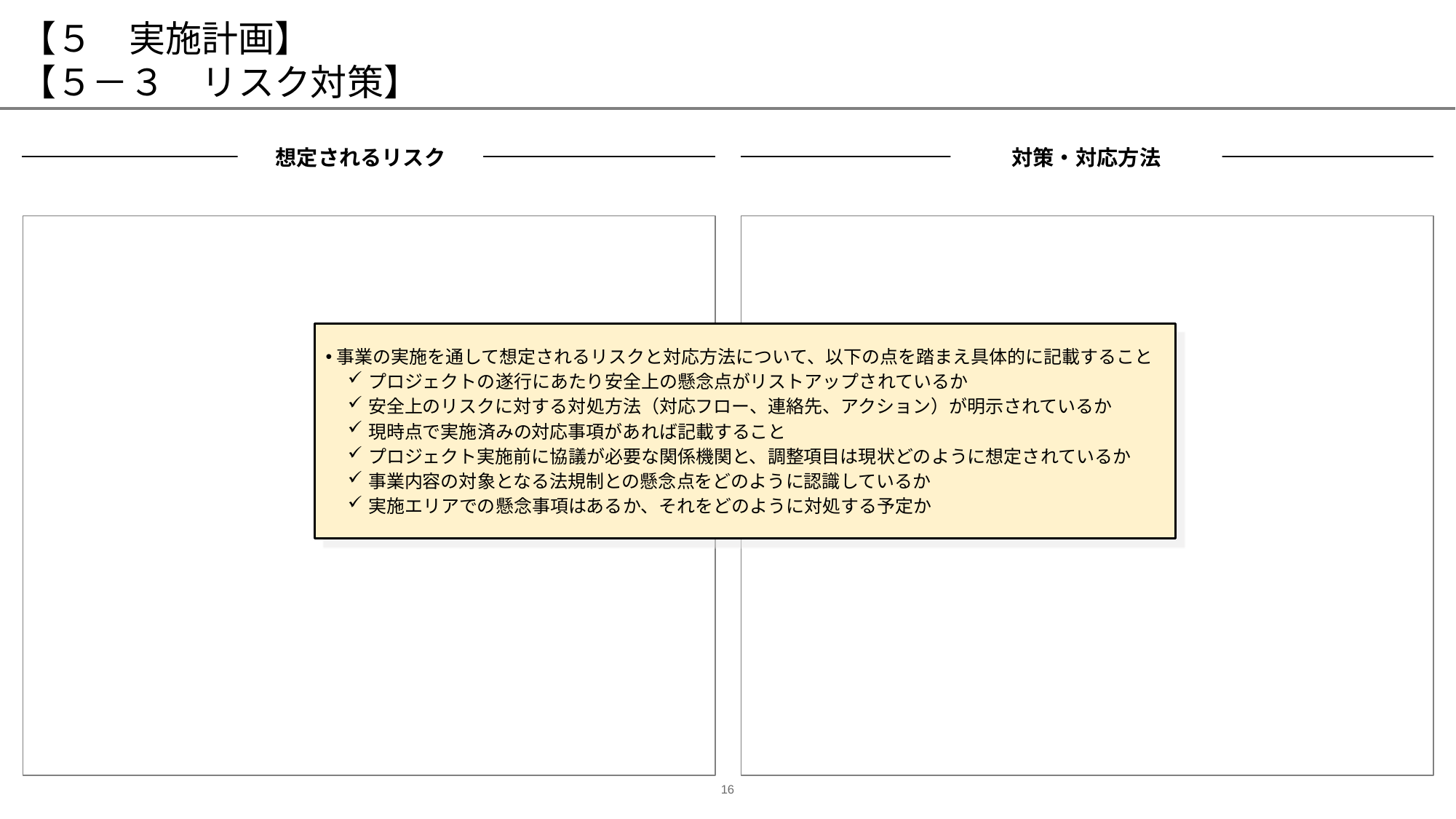

# 【５　実施計画】 【５－３　リスク対策】
想定されるリスク
対策・対応方法
“
“
事業の実施を通して想定されるリスクと対応方法について、以下の点を踏まえ具体的に記載すること
プロジェクトの遂行にあたり安全上の懸念点がリストアップされているか
安全上のリスクに対する対処方法（対応フロー、連絡先、アクション）が明示されているか
現時点で実施済みの対応事項があれば記載すること
プロジェクト実施前に協議が必要な関係機関と、調整項目は現状どのように想定されているか
事業内容の対象となる法規制との懸念点をどのように認識しているか
実施エリアでの懸念事項はあるか、それをどのように対処する予定か